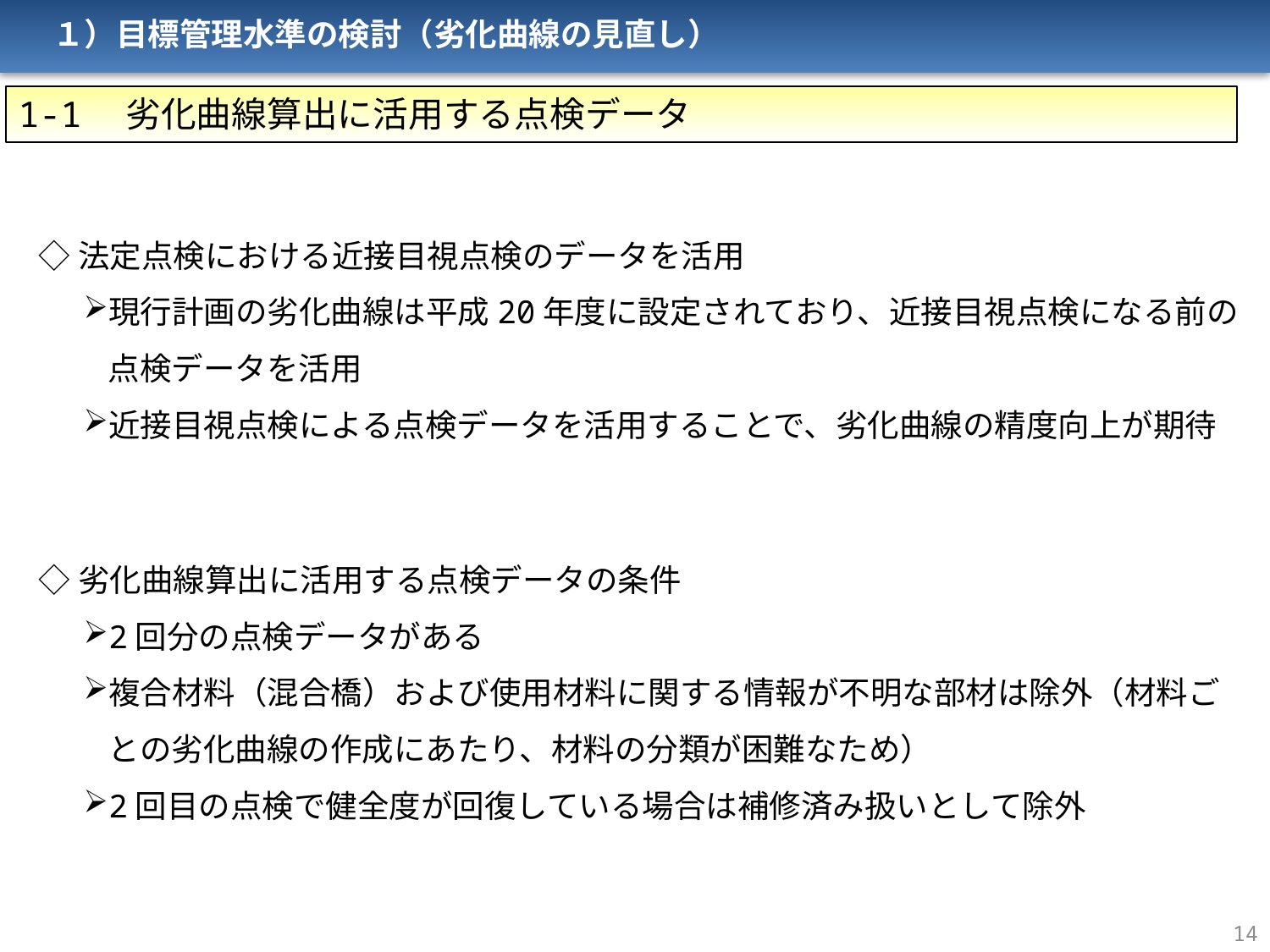

１）目標管理水準の検討（劣化曲線の見直し）
1-1　劣化曲線算出に活用する点検データ

◇法定点検における近接目視点検のデータを活用
現行計画の劣化曲線は平成20年度に設定されており、近接目視点検になる前の点検データを活用
近接目視点検による点検データを活用することで、劣化曲線の精度向上が期待

◇劣化曲線算出に活用する点検データの条件
2回分の点検データがある
複合材料（混合橋）および使用材料に関する情報が不明な部材は除外（材料ごとの劣化曲線の作成にあたり、材料の分類が困難なため）
2回目の点検で健全度が回復している場合は補修済み扱いとして除外
14